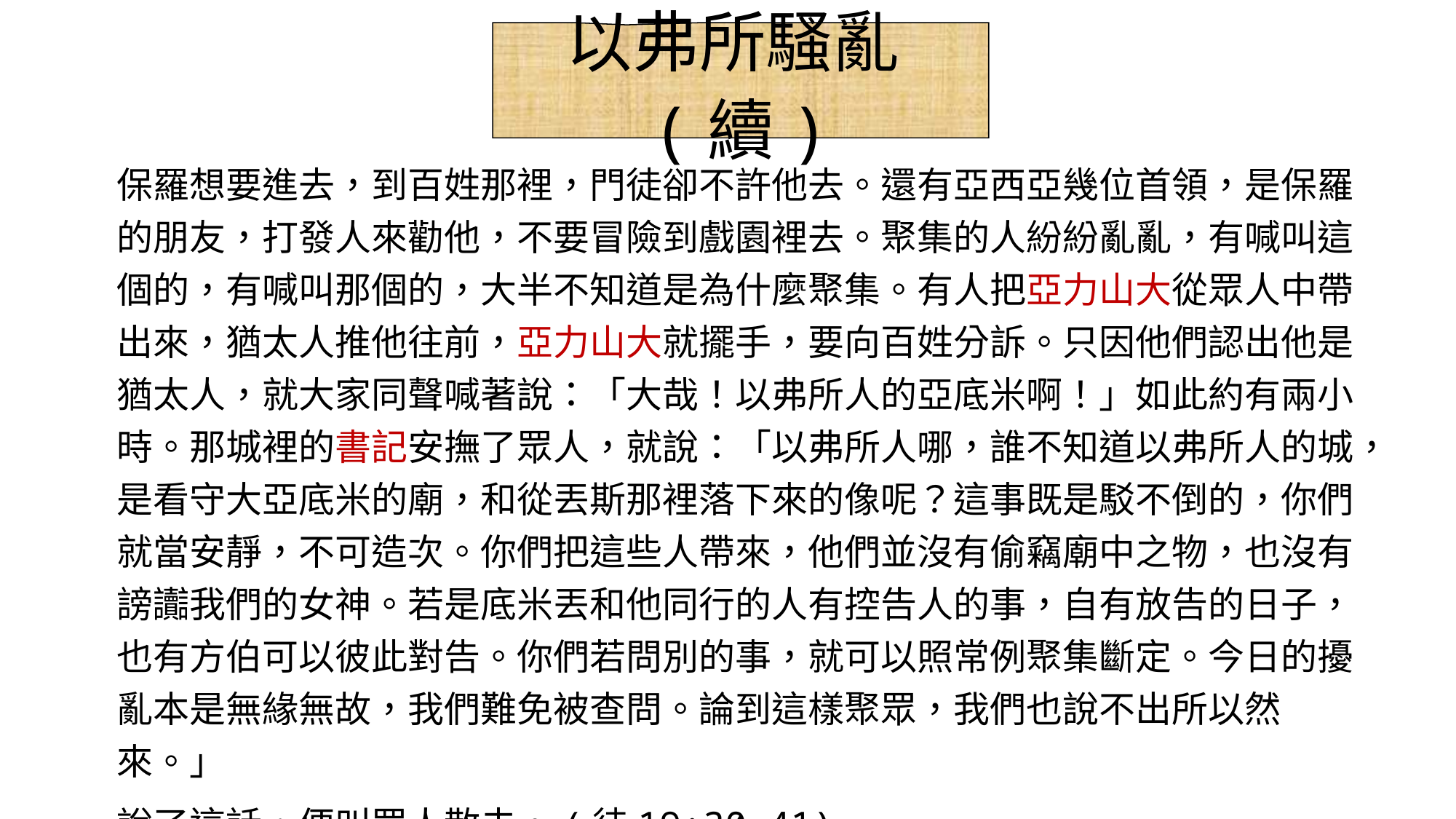

以弗所騷亂(續)
保羅想要進去，到百姓那裡，門徒卻不許他去。還有亞西亞幾位首領，是保羅的朋友，打發人來勸他，不要冒險到戲園裡去。聚集的人紛紛亂亂，有喊叫這個的，有喊叫那個的，大半不知道是為什麼聚集。有人把亞力山大從眾人中帶出來，猶太人推他往前，亞力山大就擺手，要向百姓分訴。只因他們認出他是猶太人，就大家同聲喊著說：「大哉！以弗所人的亞底米啊！」如此約有兩小時。那城裡的書記安撫了眾人，就說：「以弗所人哪，誰不知道以弗所人的城，是看守大亞底米的廟，和從丟斯那裡落下來的像呢？這事既是駁不倒的，你們就當安靜，不可造次。你們把這些人帶來，他們並沒有偷竊廟中之物，也沒有謗讟我們的女神。若是底米丟和他同行的人有控告人的事，自有放告的日子，也有方伯可以彼此對告。你們若問別的事，就可以照常例聚集斷定。今日的擾亂本是無緣無故，我們難免被查問。論到這樣聚眾，我們也說不出所以然來。」
說了這話，便叫眾人散去。(徒19:30-41)